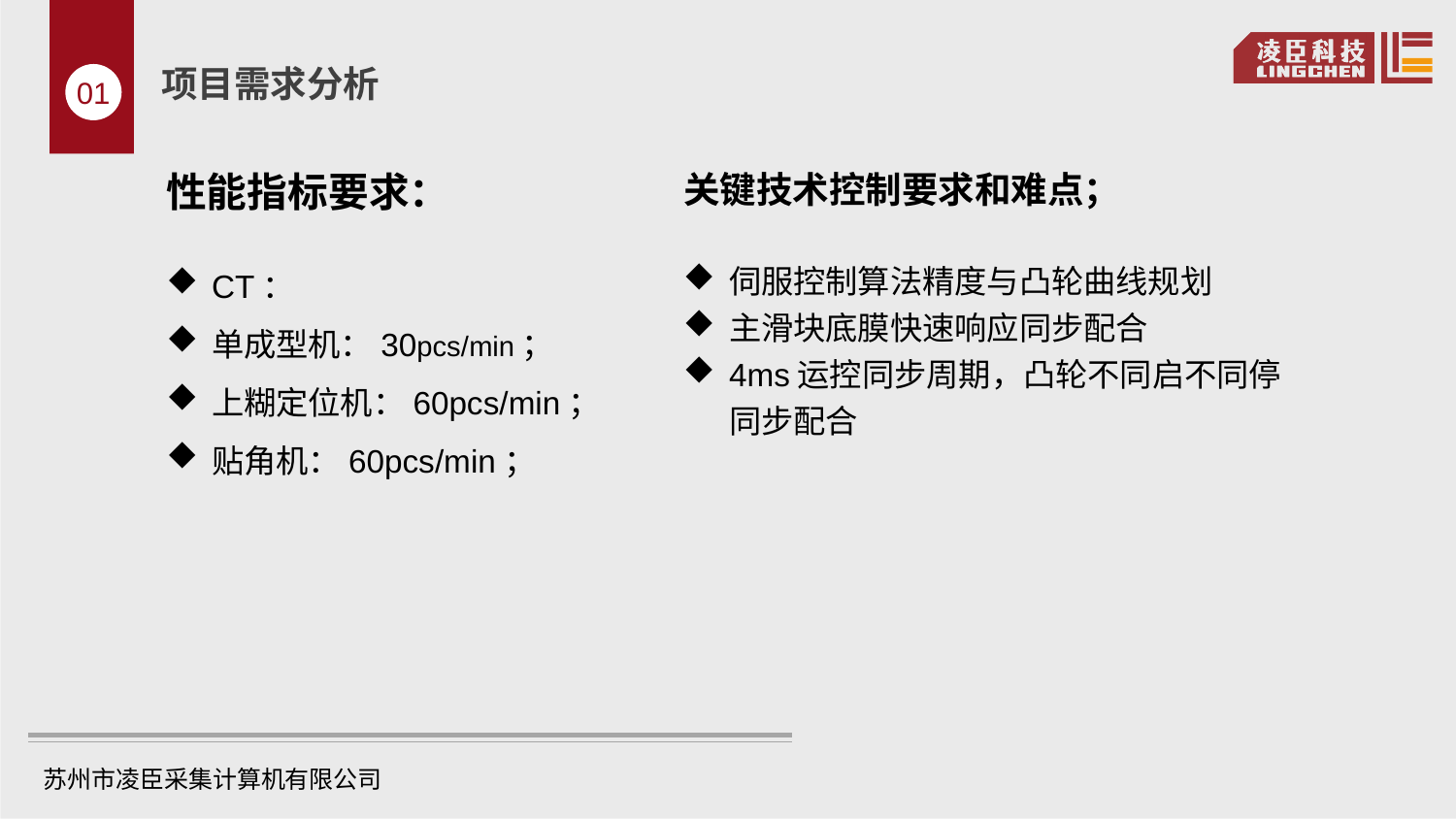

项目需求分析
01
性能指标要求：
关键技术控制要求和难点；
CT：
单成型机：30pcs/min；
上糊定位机：60pcs/min；
贴角机：60pcs/min；

伺服控制算法精度与凸轮曲线规划
主滑块底膜快速响应同步配合
4ms运控同步周期，凸轮不同启不同停同步配合